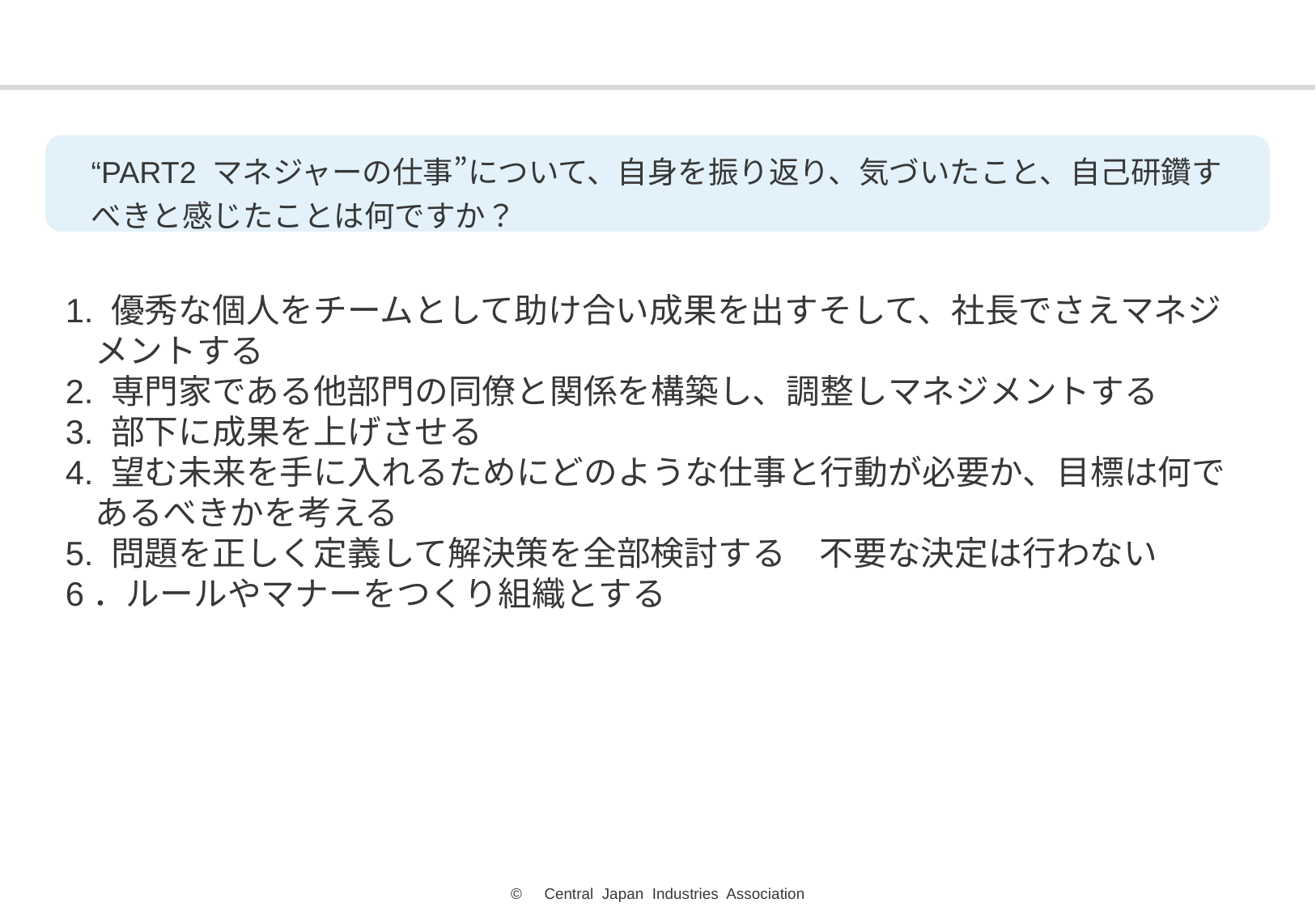

#

“PART2 マネジャーの仕事”について、自身を振り返り、気づいたこと、自己研鑽すべきと感じたことは何ですか？
1. 優秀な個人をチームとして助け合い成果を出すそして、社長でさえマネジ
    メントする
2. 専門家である他部門の同僚と関係を構築し、調整しマネジメントする
3. 部下に成果を上げさせる
4. 望む未来を手に入れるためにどのような仕事と行動が必要か、目標は何で
    あるべきかを考える
5. 問題を正しく定義して解決策を全部検討する　不要な決定は行わない
6．ルールやマナーをつくり組織とする